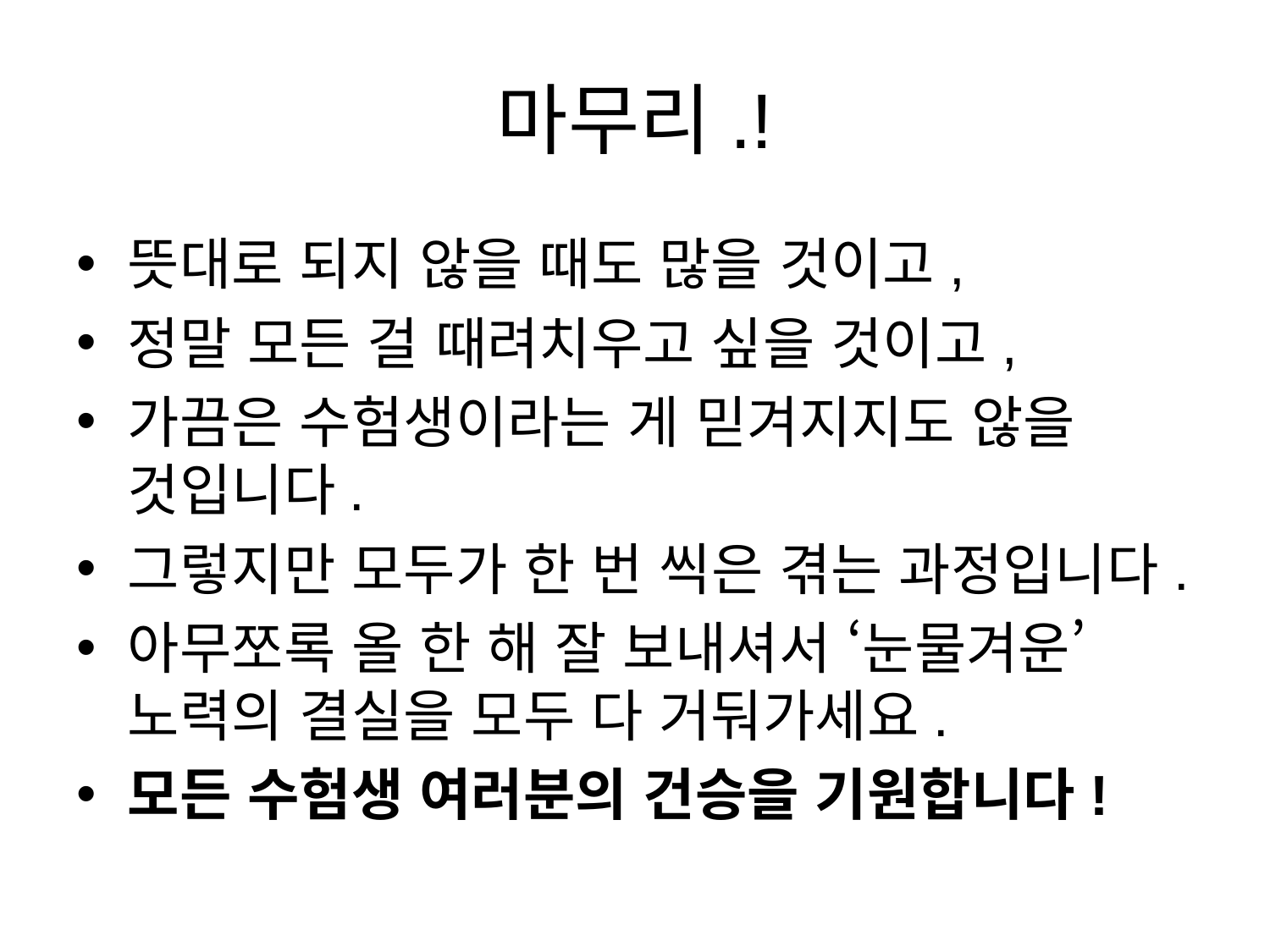

# 마무리.!
뜻대로 되지 않을 때도 많을 것이고,
정말 모든 걸 때려치우고 싶을 것이고,
가끔은 수험생이라는 게 믿겨지지도 않을 것입니다.
그렇지만 모두가 한 번 씩은 겪는 과정입니다.
아무쪼록 올 한 해 잘 보내셔서 ‘눈물겨운’ 노력의 결실을 모두 다 거둬가세요.
모든 수험생 여러분의 건승을 기원합니다!